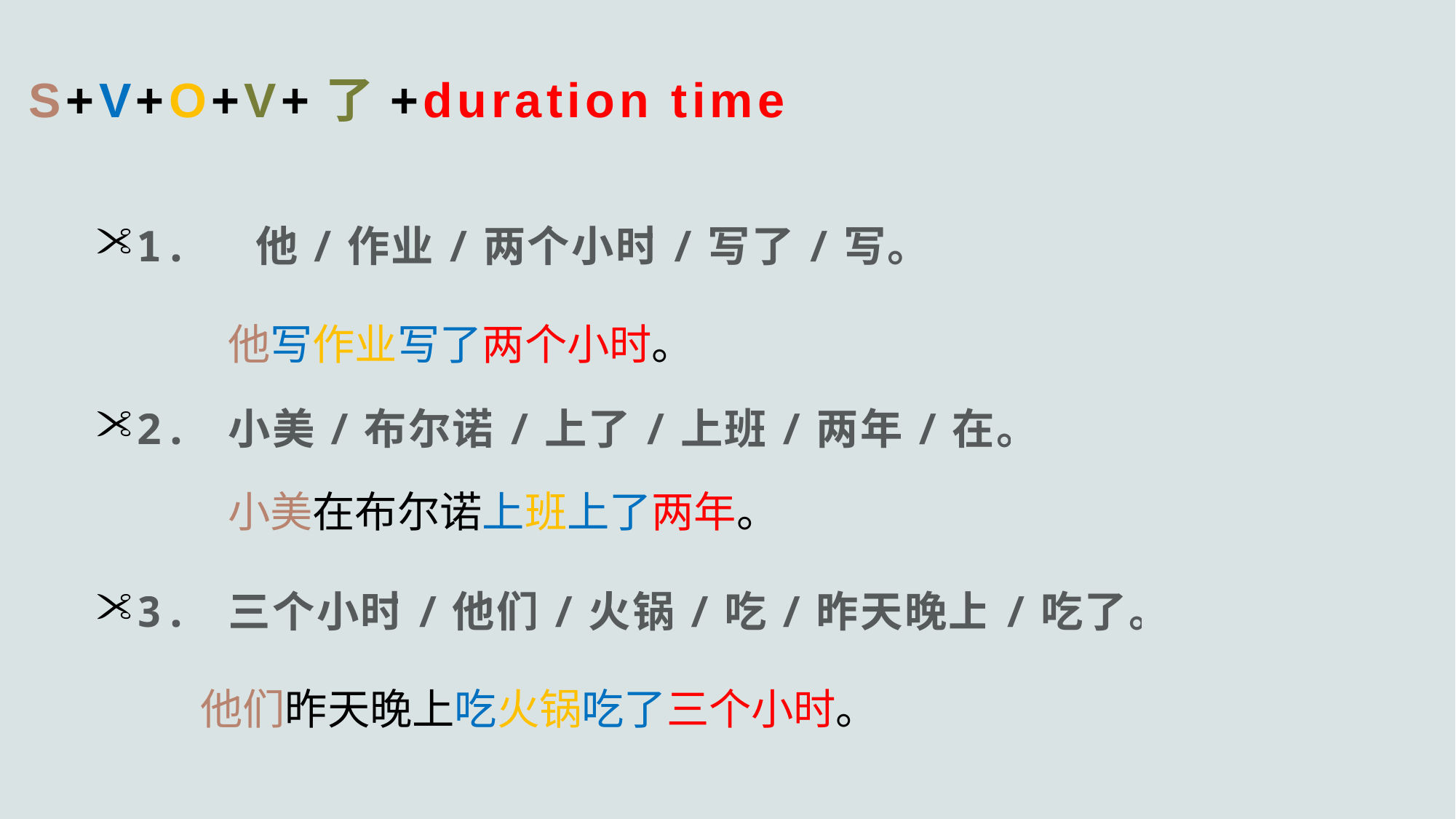

# S+V+O+V+了+duration time
1.  他/作业/两个小时/写了/写。

2. 小美/布尔诺/上了/上班/两年/在。

3. 三个小时/他们/火锅/吃/昨天晚上/吃了。
他写作业写了两个小时。
小美在布尔诺上班上了两年。
他们昨天晚上吃火锅吃了三个小时。